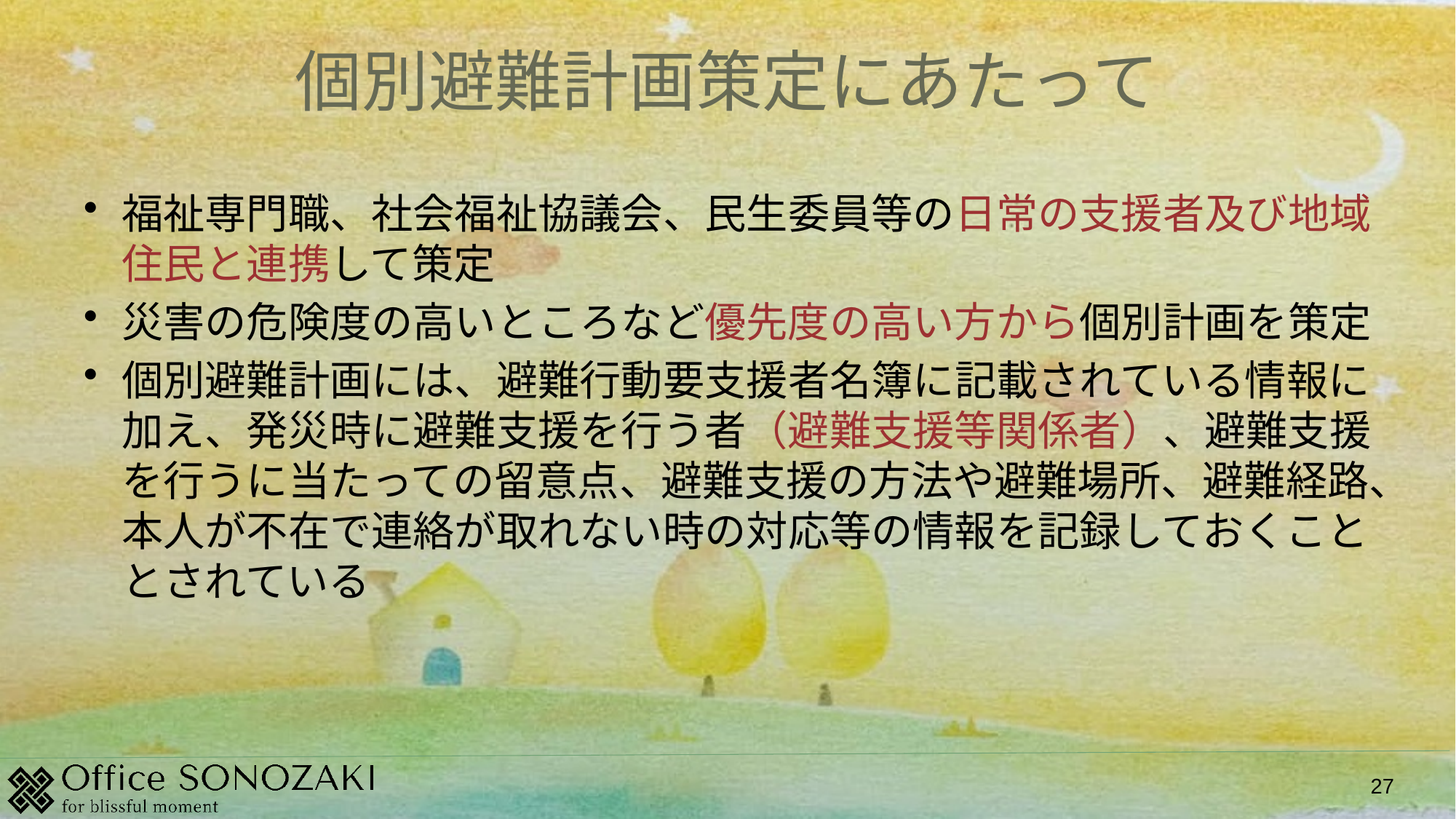

# 個別避難計画策定にあたって
福祉専門職、社会福祉協議会、民生委員等の日常の支援者及び地域住民と連携して策定
災害の危険度の高いところなど優先度の高い方から個別計画を策定
個別避難計画には、避難行動要支援者名簿に記載されている情報に加え、発災時に避難支援を行う者（避難支援等関係者）、避難支援を行うに当たっての留意点、避難支援の方法や避難場所、避難経路、本人が不在で連絡が取れない時の対応等の情報を記録しておくこととされている

27